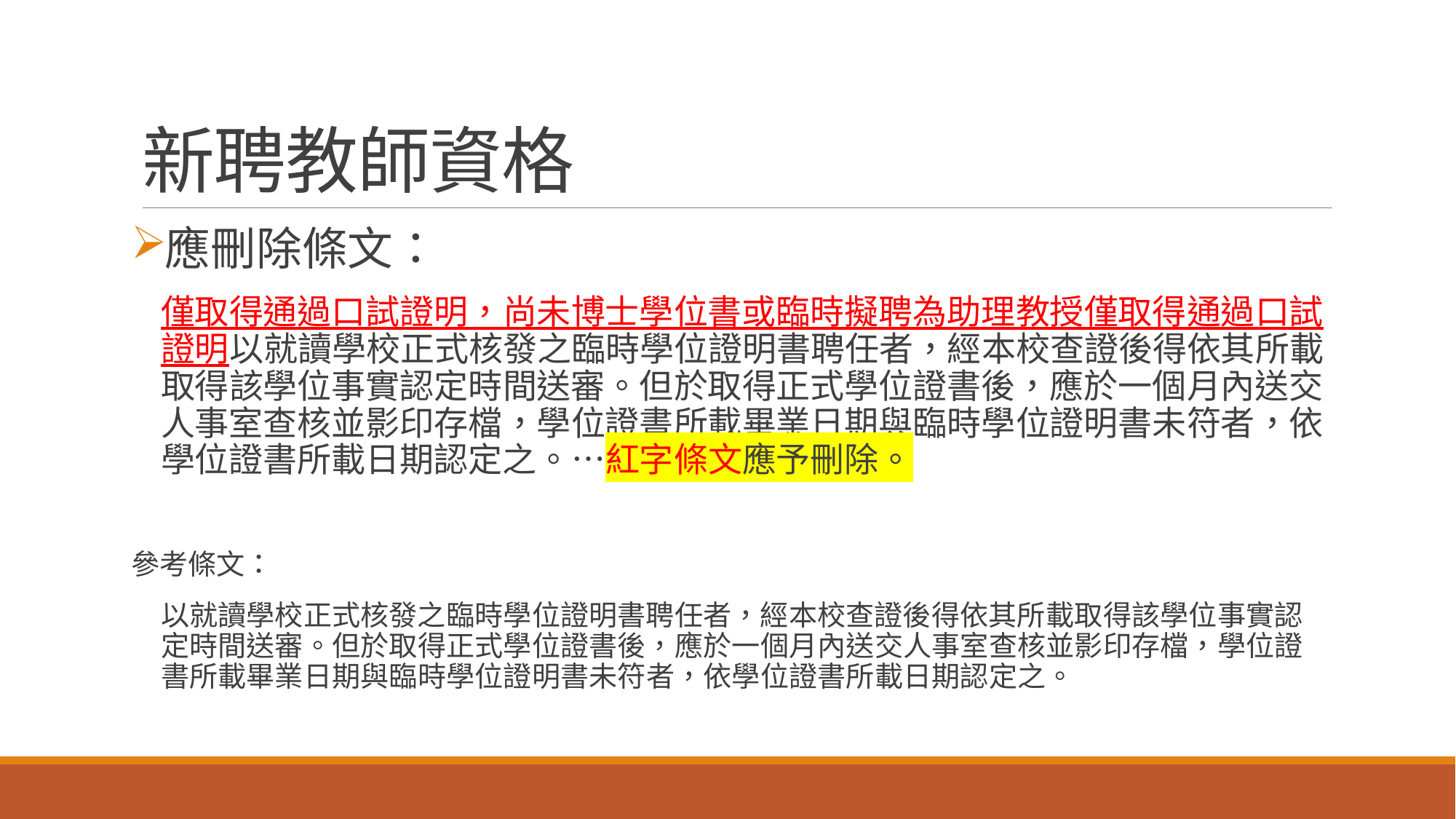

# 新聘教師資格
應刪除條文：
僅取得通過口試證明，尚未博士學位書或臨時擬聘為助理教授僅取得通過口試證明以就讀學校正式核發之臨時學位證明書聘任者，經本校查證後得依其所載取得該學位事實認定時間送審。但於取得正式學位證書後，應於一個月內送交人事室查核並影印存檔，學位證書所載畢業日期與臨時學位證明書未符者，依學位證書所載日期認定之。…紅字條文應予刪除。

參考條文：
以就讀學校正式核發之臨時學位證明書聘任者，經本校查證後得依其所載取得該學位事實認定時間送審。但於取得正式學位證書後，應於一個月內送交人事室查核並影印存檔，學位證書所載畢業日期與臨時學位證明書未符者，依學位證書所載日期認定之。